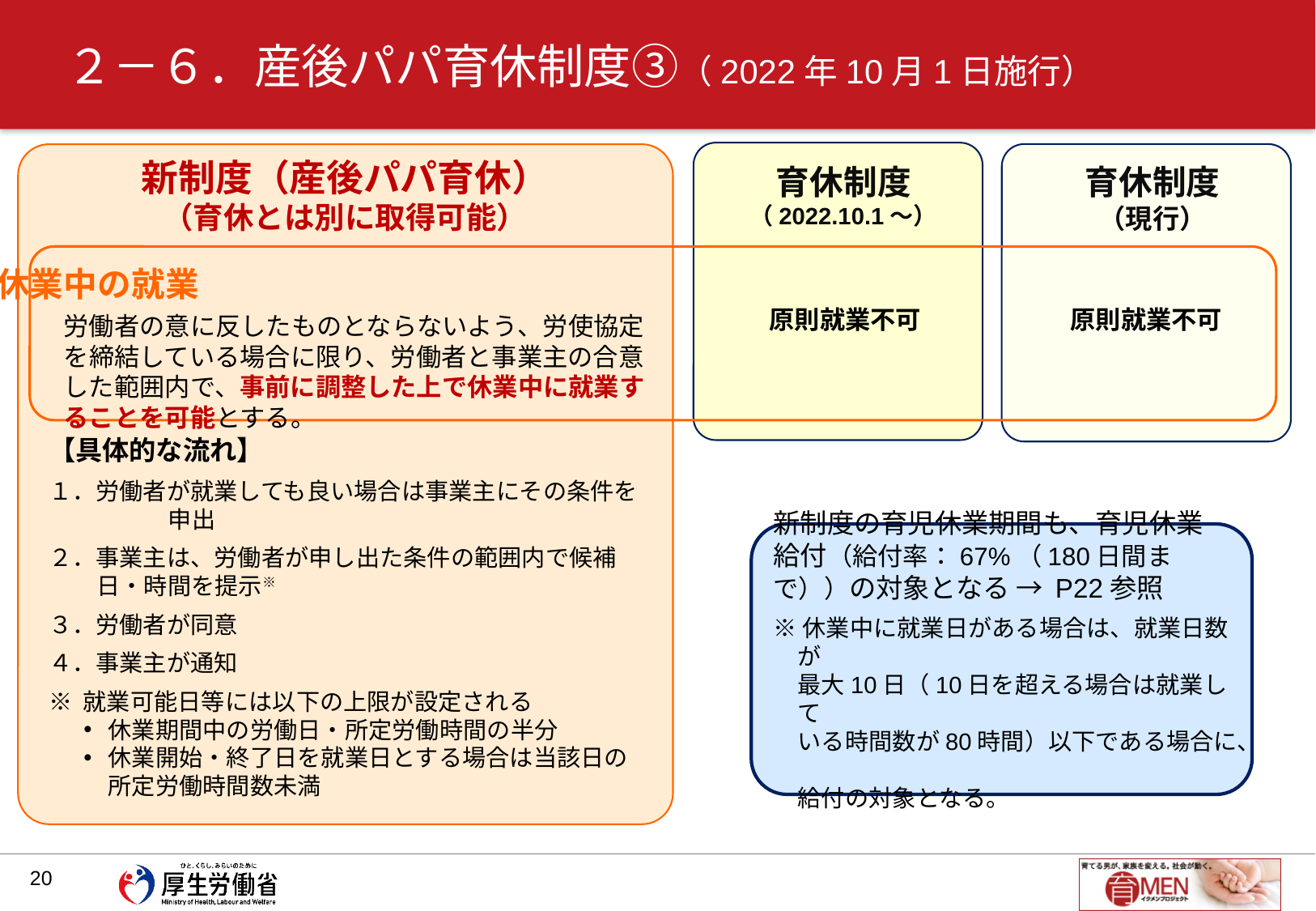

# ２－６．産後パパ育休制度③（2022年10月1日施行）

新制度（産後パパ育休）
（育休とは別に取得可能）
育休制度
（2022.10.1～）
育休制度
（現行）

④ 休業中の就業
原則就業不可
原則就業不可
労働者の意に反したものとならないよう、労使協定を締結している場合に限り、労働者と事業主の合意した範囲内で、事前に調整した上で休業中に就業することを可能とする。
【具体的な流れ】
１．労働者が就業しても良い場合は事業主にその条件を申出
２．事業主は、労働者が申し出た条件の範囲内で候補日・時間を提示※
３．労働者が同意
４．事業主が通知
※ 就業可能日等には以下の上限が設定される
休業期間中の労働日・所定労働時間の半分
休業開始・終了日を就業日とする場合は当該日の所定労働時間数未満
新制度の育児休業期間も、育児休業
給付（給付率：67%（180日間まで））の対象となる → P22参照
※休業中に就業日がある場合は、就業日数が
最大10日（10日を超える場合は就業して
いる時間数が80時間）以下である場合に、
給付の対象となる。
20